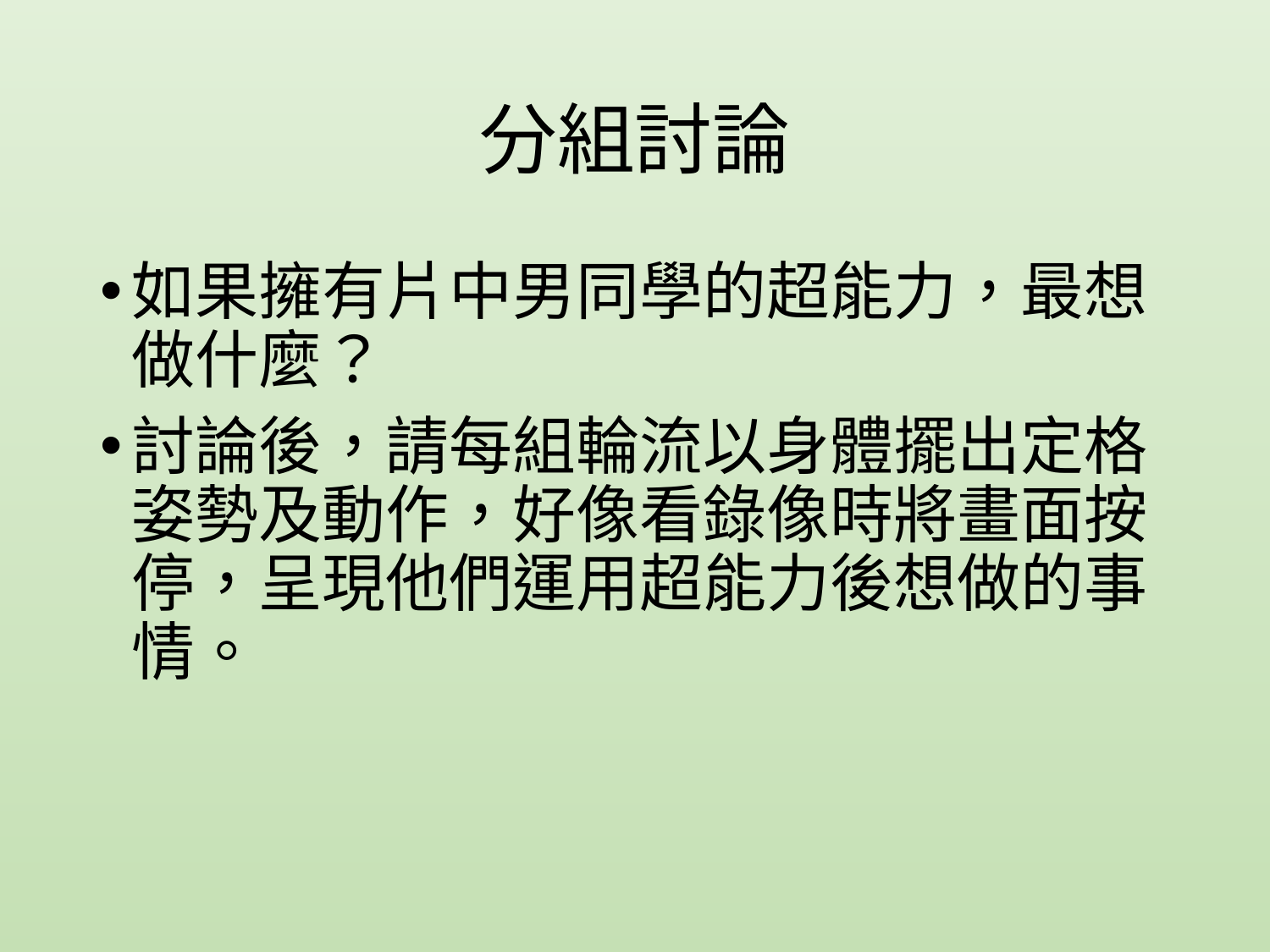

# 分組討論
如果擁有片中男同學的超能力，最想做什麼？
討論後，請每組輪流以身體擺出定格姿勢及動作，好像看錄像時將畫面按停，呈現他們運用超能力後想做的事情。